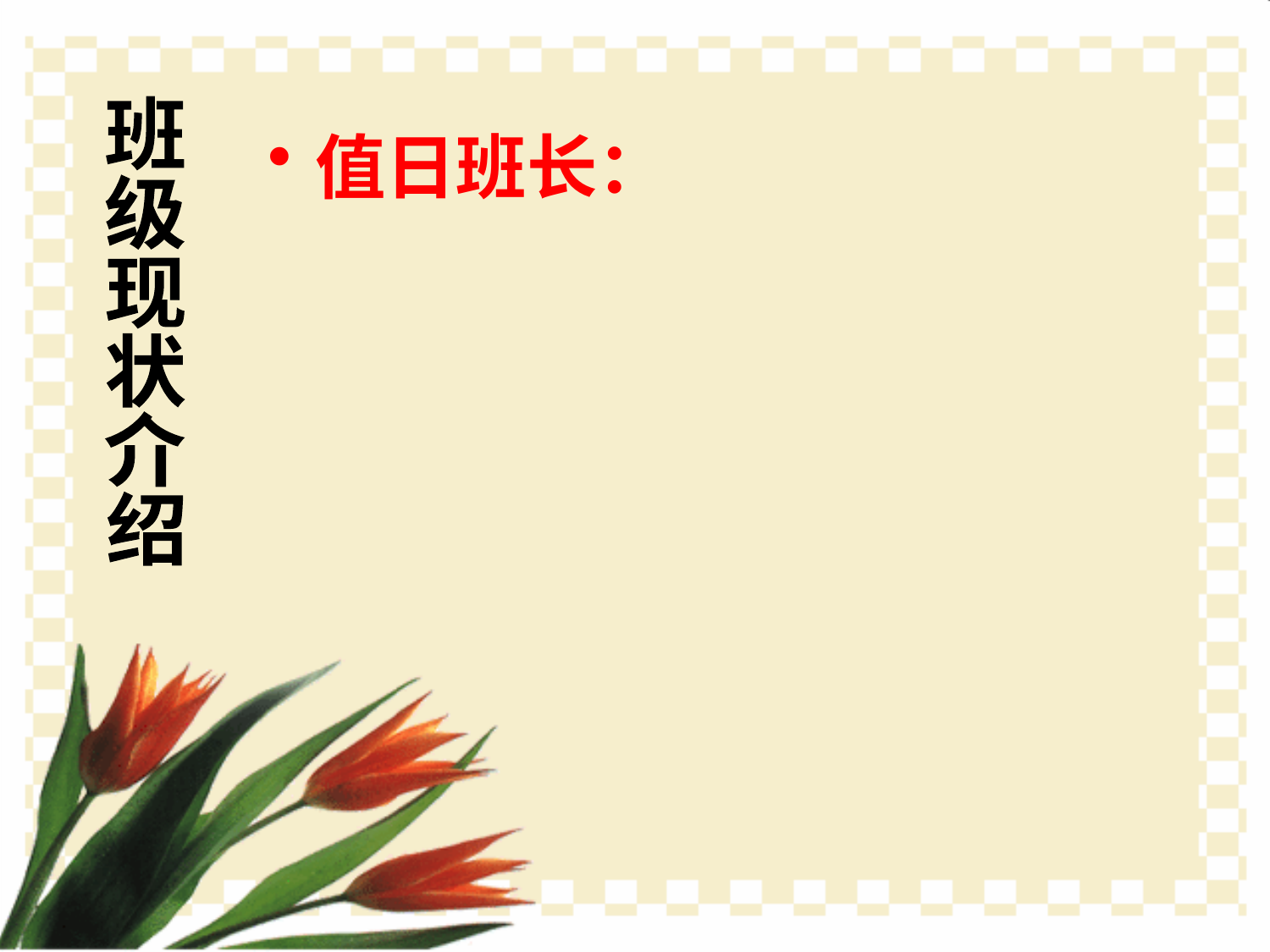

班
级
现
状
介
绍
值日班长：